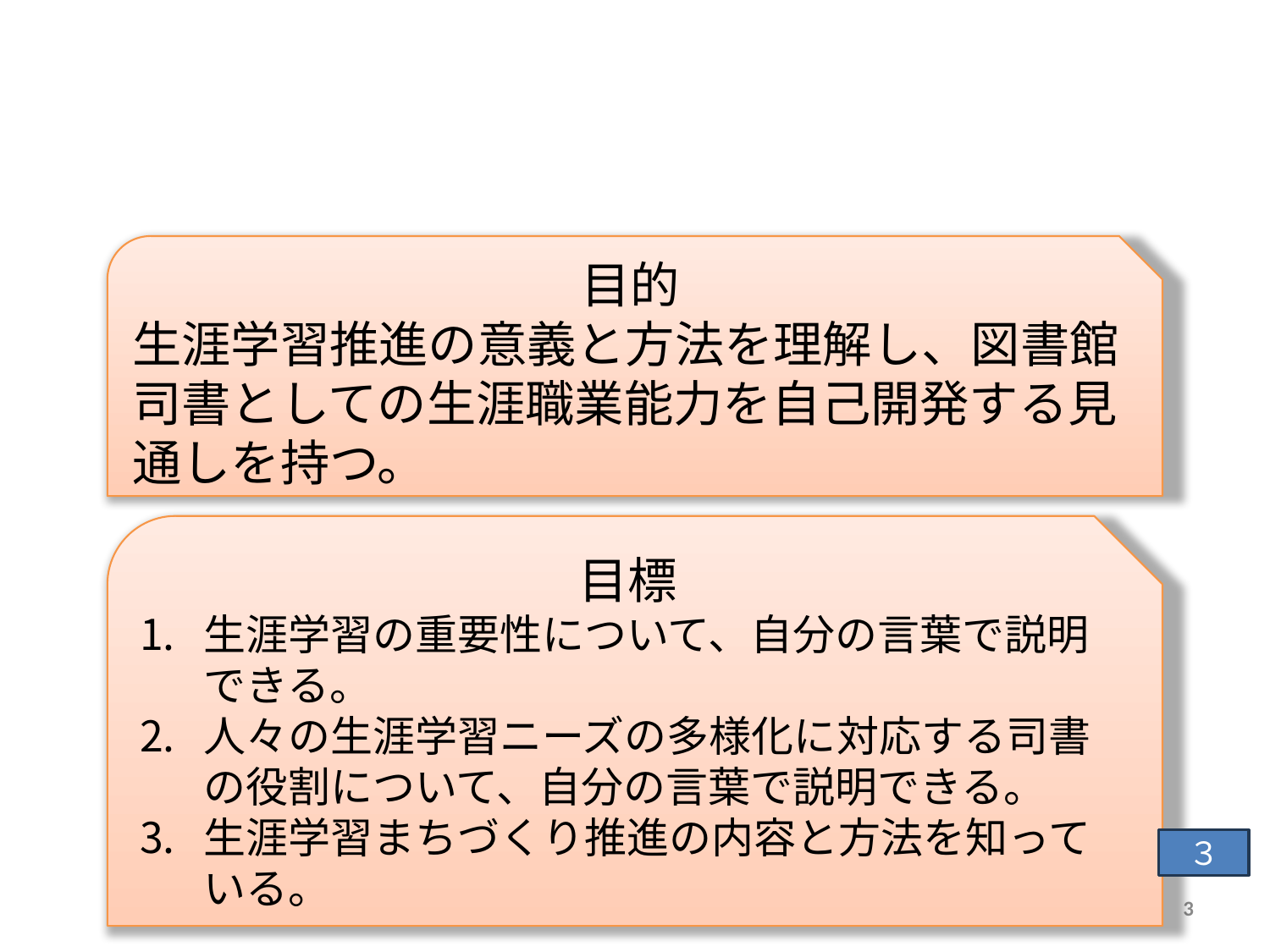

# 本講義の概要
目的
生涯学習推進の意義と方法を理解し、図書館司書としての生涯職業能力を自己開発する見通しを持つ。
目標
生涯学習の重要性について、自分の言葉で説明できる。
人々の生涯学習ニーズの多様化に対応する司書の役割について、自分の言葉で説明できる。
生涯学習まちづくり推進の内容と方法を知っている。
３
若者文化研究所
3